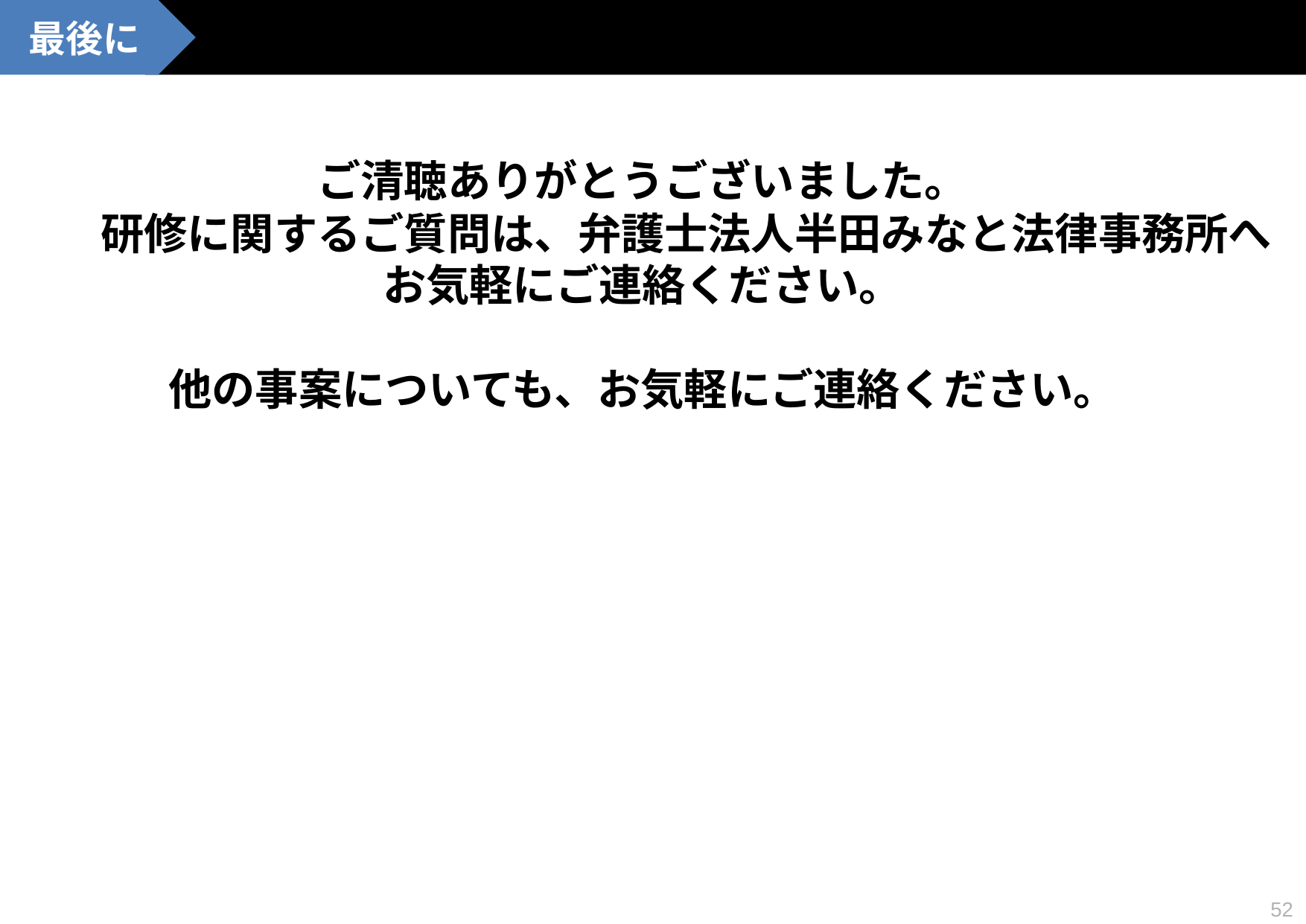

最後に
ご清聴ありがとうございました。
　　研修に関するご質問は、弁護士法人半田みなと法律事務所へ
お気軽にご連絡ください。

他の事案についても、お気軽にご連絡ください。

52